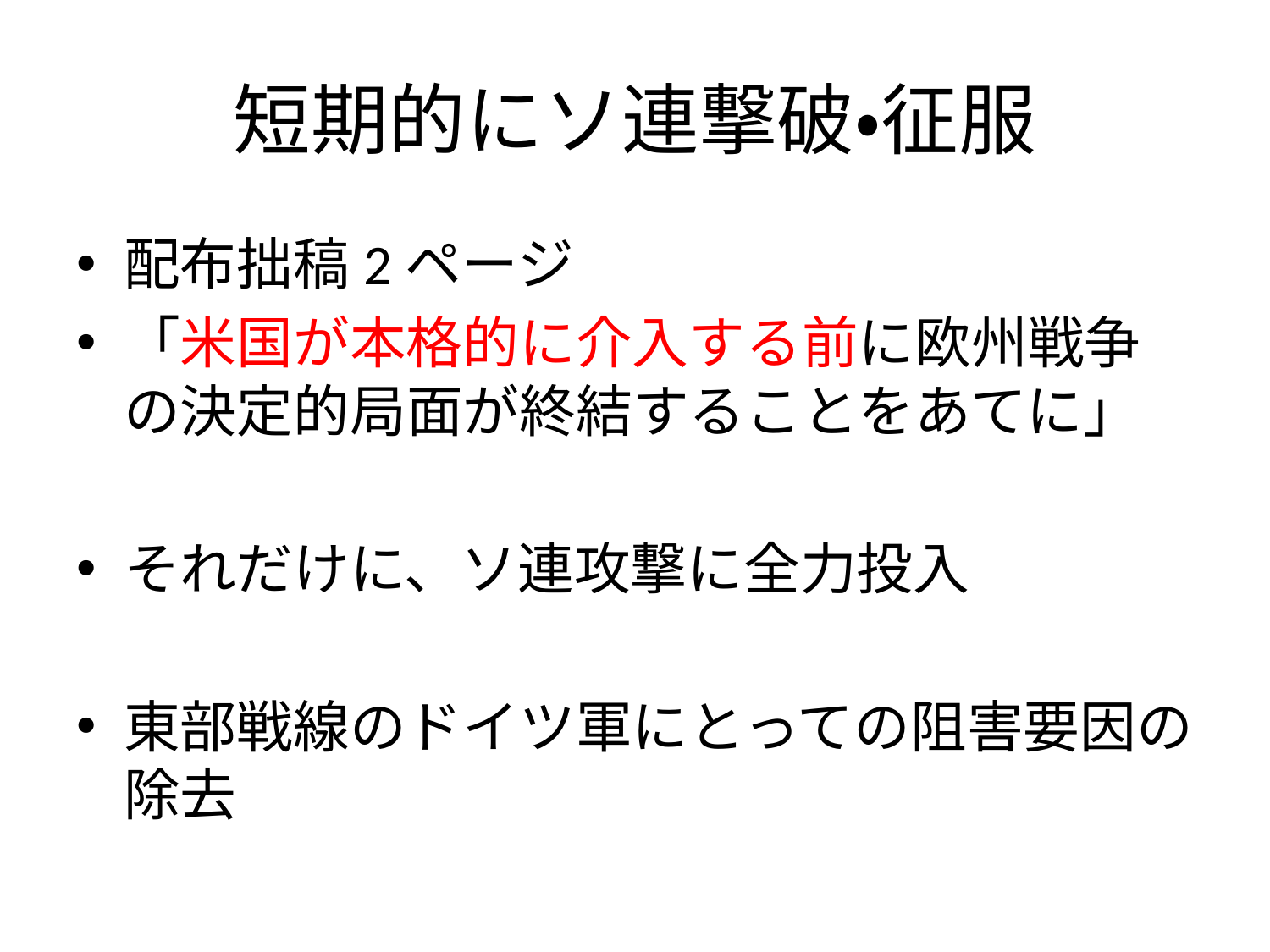

# 短期的にソ連撃破・征服
配布拙稿2ページ
「米国が本格的に介入する前に欧州戦争の決定的局面が終結することをあてに」

それだけに、ソ連攻撃に全力投入

東部戦線のドイツ軍にとっての阻害要因の除去